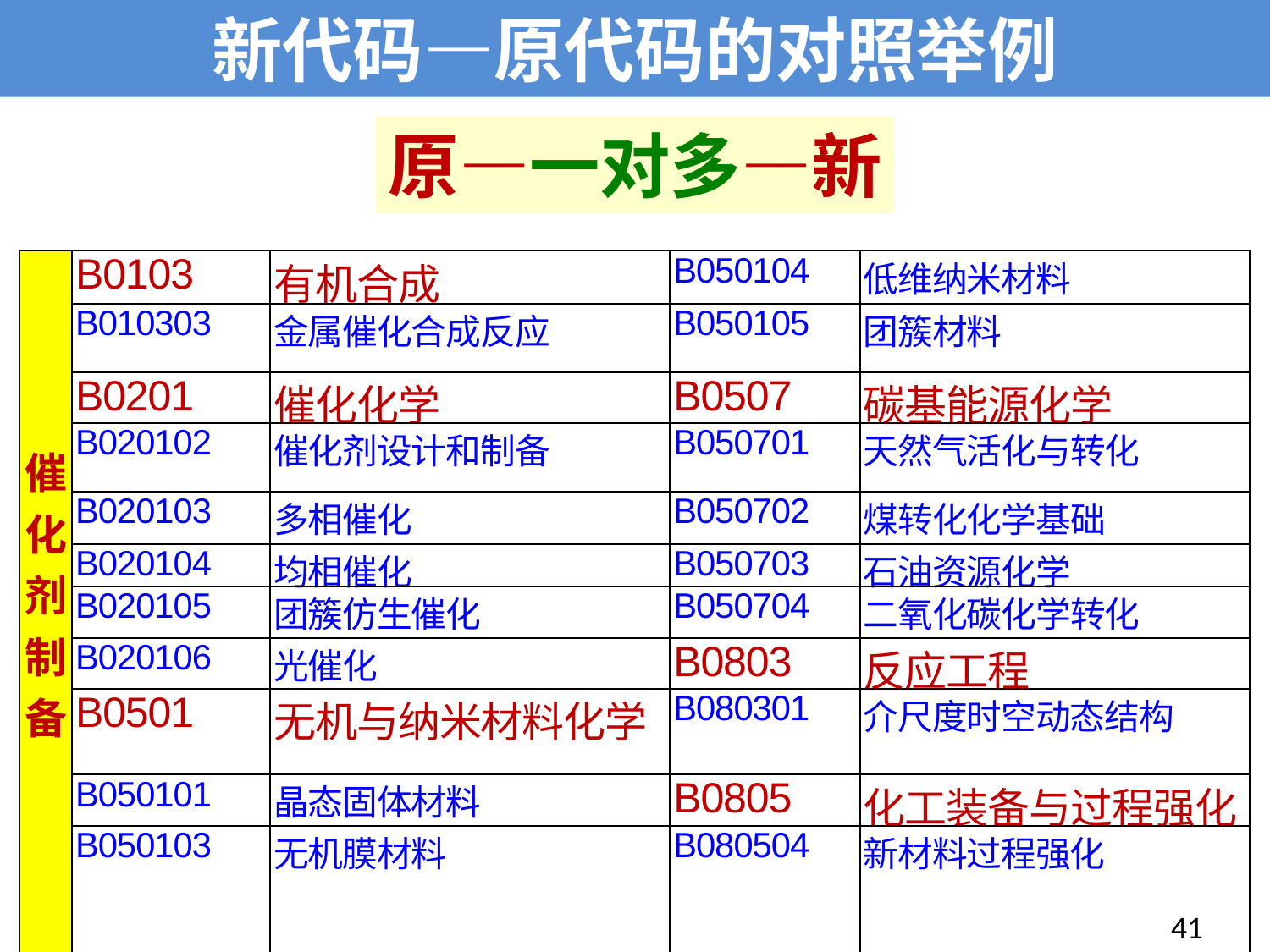

新代码—原代码的对照举例
原—一对多—新
| 催化剂制备 | B0103 | 有机合成 | B050104 | 低维纳米材料 |
| --- | --- | --- | --- | --- |
|  | B010303 | 金属催化合成反应 | B050105 | 团簇材料 |
|  | B0201 | 催化化学 | B0507 | 碳基能源化学 |
|  | B020102 | 催化剂设计和制备 | B050701 | 天然气活化与转化 |
|  | B020103 | 多相催化 | B050702 | 煤转化化学基础 |
|  | B020104 | 均相催化 | B050703 | 石油资源化学 |
|  | B020105 | 团簇仿生催化 | B050704 | 二氧化碳化学转化 |
|  | B020106 | 光催化 | B0803 | 反应工程 |
|  | B0501 | 无机与纳米材料化学 | B080301 | 介尺度时空动态结构 |
|  | B050101 | 晶态固体材料 | B0805 | 化工装备与过程强化 |
|  | B050103 | 无机膜材料 | B080504 | 新材料过程强化 |